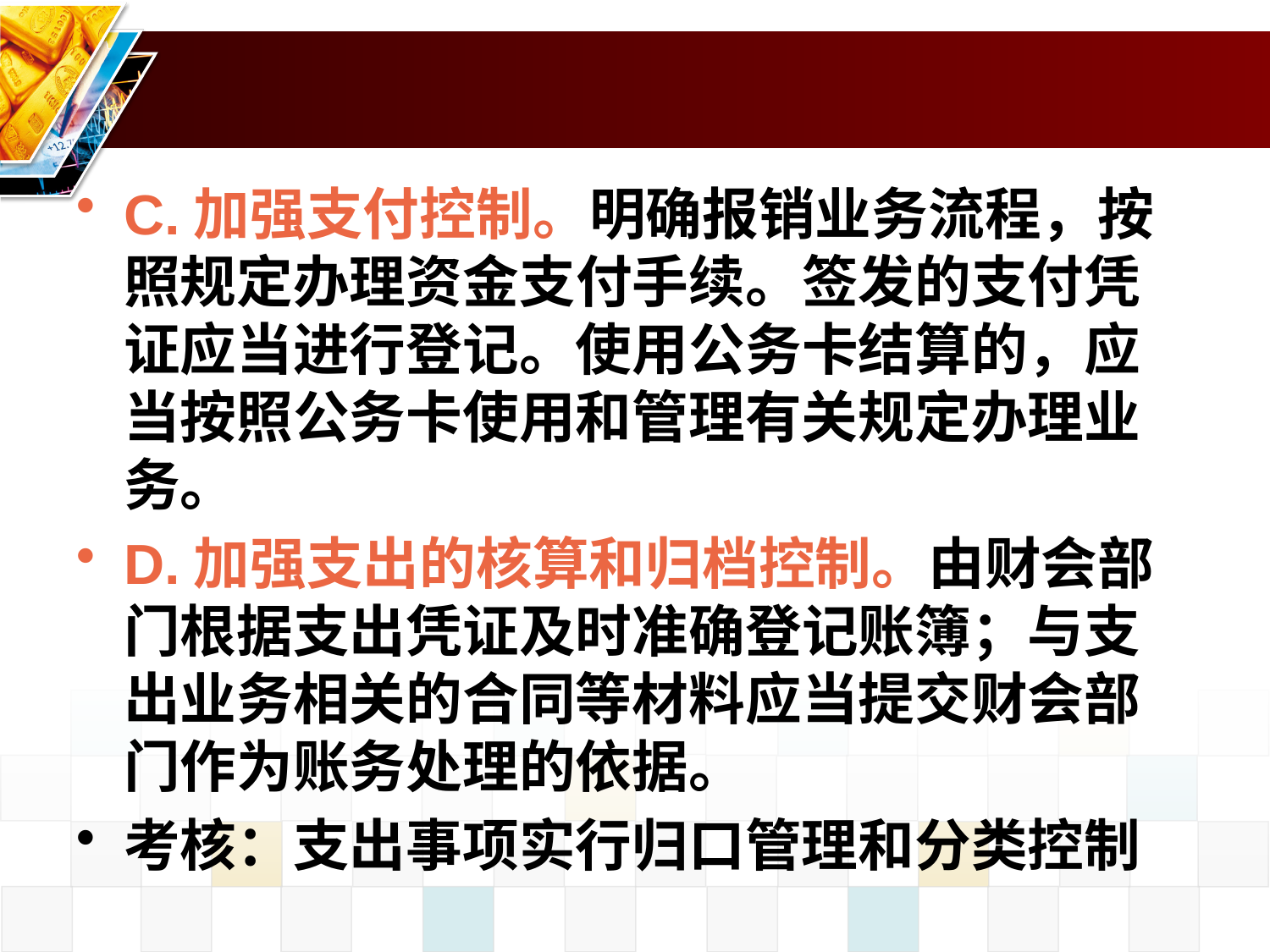

#
C.加强支付控制。明确报销业务流程，按照规定办理资金支付手续。签发的支付凭证应当进行登记。使用公务卡结算的，应当按照公务卡使用和管理有关规定办理业务。
D.加强支出的核算和归档控制。由财会部门根据支出凭证及时准确登记账簿；与支出业务相关的合同等材料应当提交财会部门作为账务处理的依据。
考核：支出事项实行归口管理和分类控制